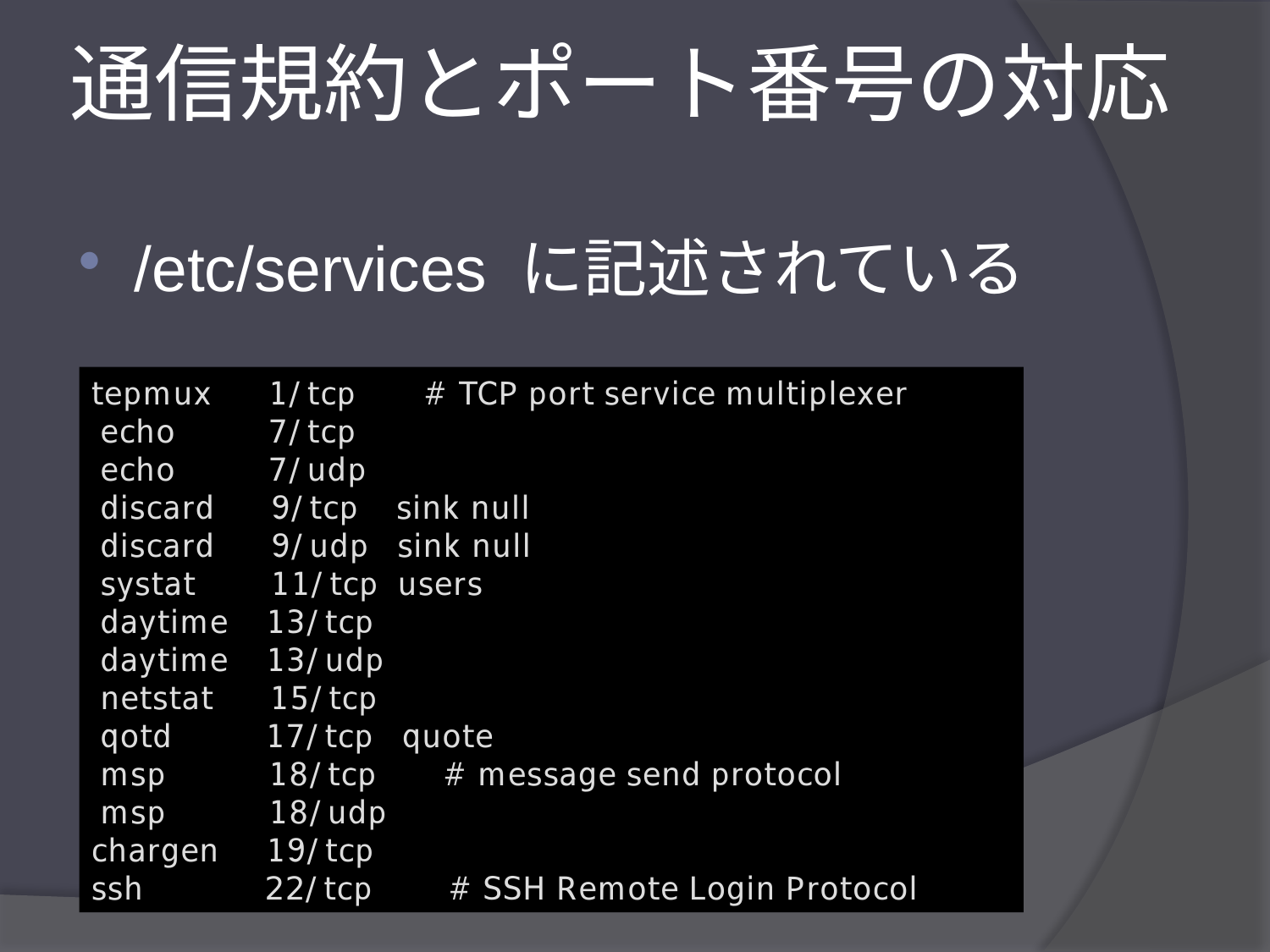

# 通信規約とポート番号の対応
/etc/services に記述されている
tepmux      1/tcp       # TCP port service multiplexer
 echo          7/tcp
 echo          7/udp
 discard      9/tcp    sink null
 discard      9/udp   sink null
 systat        11/tcp  users
 daytime    13/tcp
 daytime    13/udp
 netstat      15/tcp
 qotd          17/tcp   quote
 msp           18/tcp       # message send protocol
 msp           18/udp
chargen     19/tcp
ssh             22/tcp        # SSH Remote Login Protocol